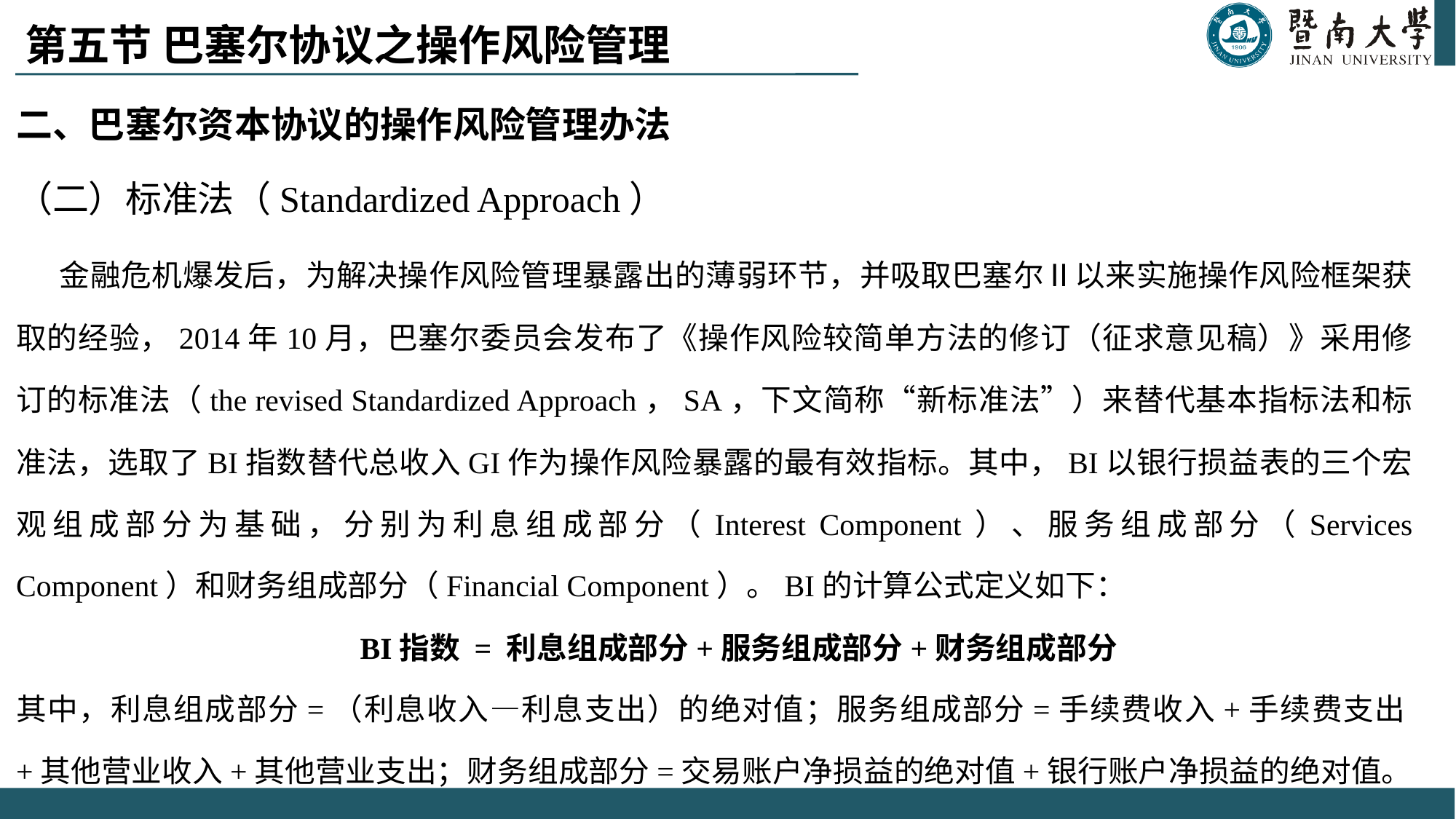

# 第五节 巴塞尔协议之操作风险管理
二、巴塞尔资本协议的操作风险管理办法
（二）标准法（Standardized Approach）
    金融危机爆发后，为解决操作风险管理暴露出的薄弱环节，并吸取巴塞尔Ⅱ以来实施操作风险框架获取的经验，2014年10月，巴塞尔委员会发布了《操作风险较简单方法的修订（征求意见稿）》采用修订的标准法（the revised Standardized Approach，SA，下文简称“新标准法”）来替代基本指标法和标准法，选取了BI指数替代总收入GI作为操作风险暴露的最有效指标。其中，BI以银行损益表的三个宏观组成部分为基础，分别为利息组成部分（Interest Component）、服务组成部分（Services Component）和财务组成部分（Financial Component）。BI的计算公式定义如下：
                                             BI指数 = 利息组成部分+服务组成部分+财务组成部分
其中，利息组成部分=（利息收入—利息支出）的绝对值；服务组成部分=手续费收入+手续费支出+其他营业收入+其他营业支出；财务组成部分=交易账户净损益的绝对值+银行账户净损益的绝对值。